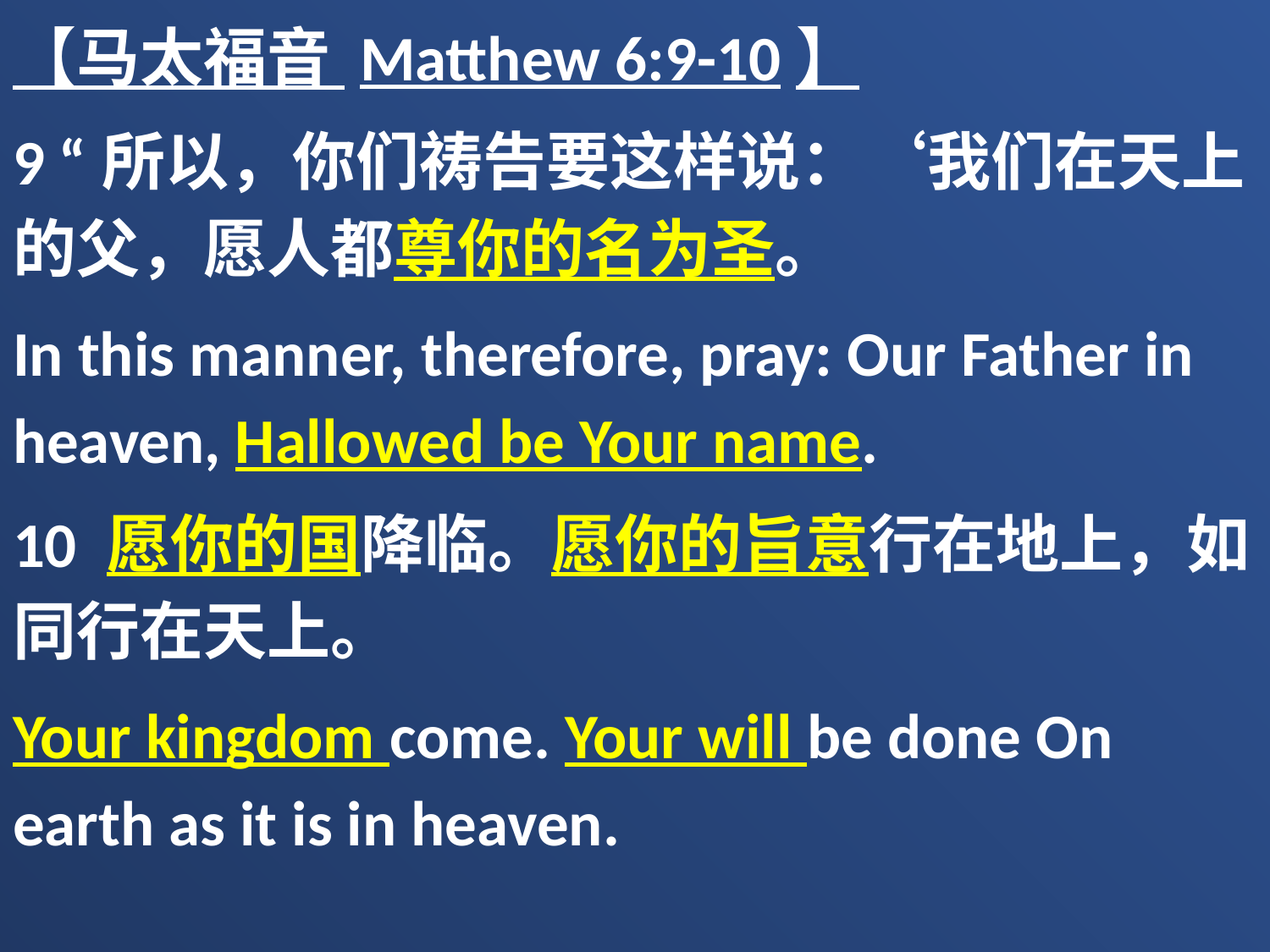

【马太福音 Matthew 6:9-10】
9 “所以，你们祷告要这样说：‘我们在天上的父，愿人都尊你的名为圣。
In this manner, therefore, pray: Our Father in heaven, Hallowed be Your name.
10 愿你的国降临。愿你的旨意行在地上，如同行在天上。
Your kingdom come. Your will be done On earth as it is in heaven.